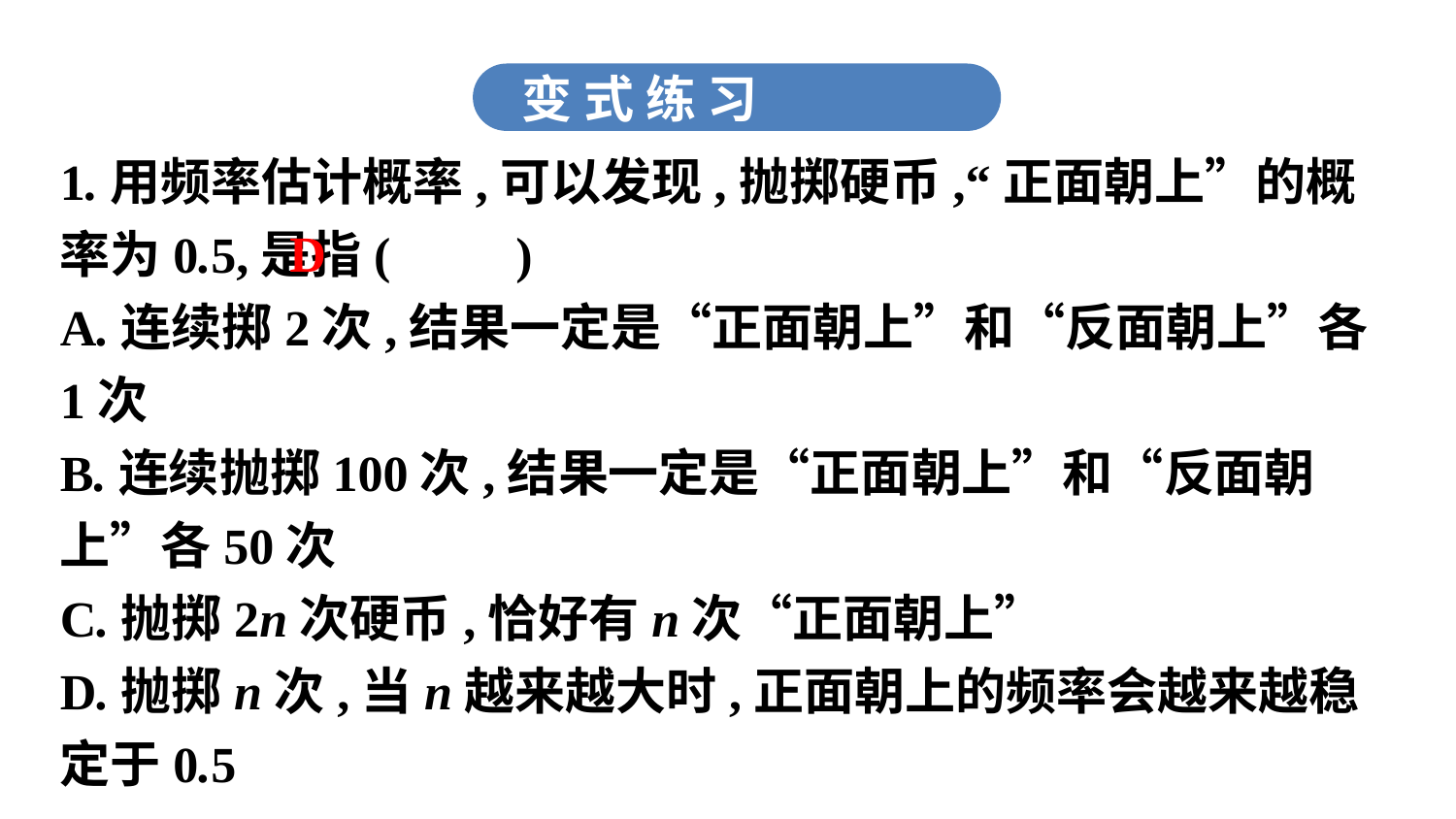

变 式 练 习
1.用频率估计概率,可以发现,抛掷硬币,“正面朝上”的概率为0.5,是指(　　)
A.连续掷2次,结果一定是“正面朝上”和“反面朝上”各1次
B.连续抛掷100次,结果一定是“正面朝上”和“反面朝上”各50次
C.抛掷2n次硬币,恰好有n次“正面朝上”
D.抛掷n次,当n越来越大时,正面朝上的频率会越来越稳定于0.5
D